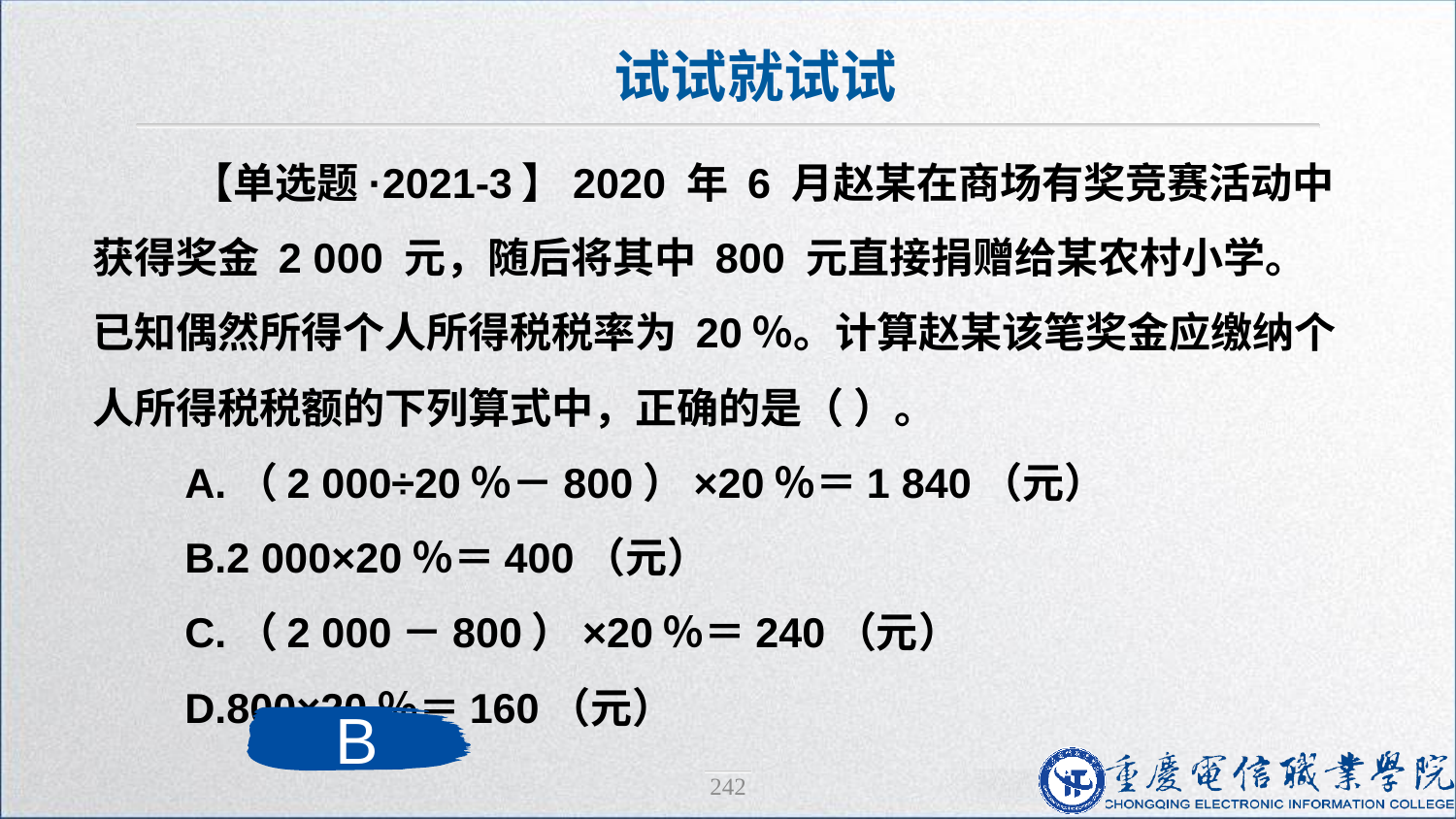

试试就试试
 【单选题·2021-3】2020 年 6 月赵某在商场有奖竞赛活动中获得奖金 2 000 元，随后将其中 800 元直接捐赠给某农村小学。已知偶然所得个人所得税税率为 20％。计算赵某该笔奖金应缴纳个人所得税税额的下列算式中，正确的是（ ）。
 A.（2 000÷20％－800）×20％＝1 840（元）
 B.2 000×20％＝400（元）
 C.（2 000－800）×20％＝240（元）
 D.800×20％＝160（元）

B
242